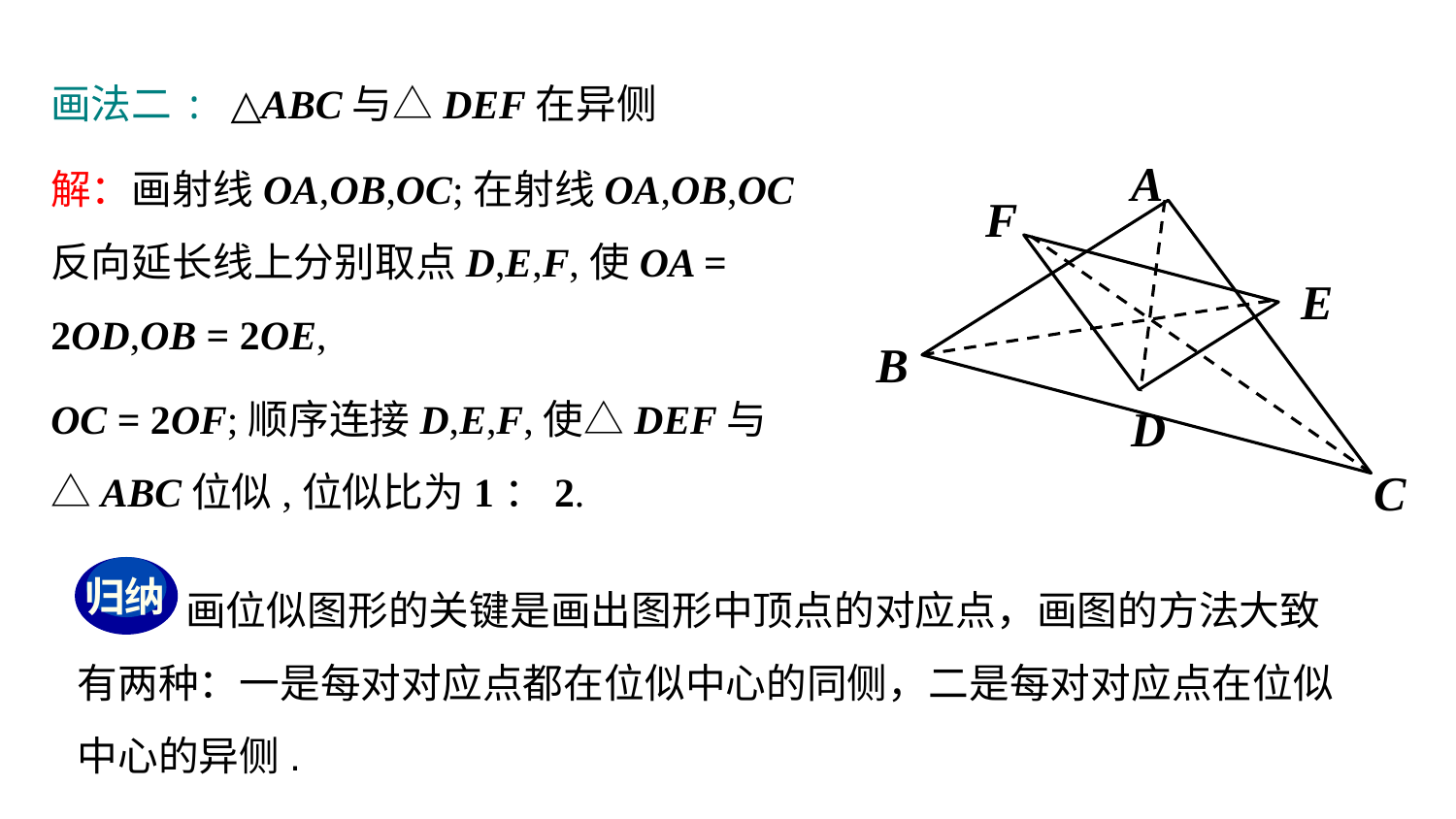

画法二: △ABC与△DEF在异侧
解：画射线OA,OB,OC;在射线OA,OB,OC反向延长线上分别取点D,E,F,使OA = 2OD,OB = 2OE,
OC = 2OF;顺序连接D,E,F,使△DEF与△ABC位似,位似比为1：2.
A
F

E

B
D
C
           画位似图形的关键是画出图形中顶点的对应点，画图的方法大致有两种：一是每对对应点都在位似中心的同侧，二是每对对应点在位似中心的异侧.

归纳